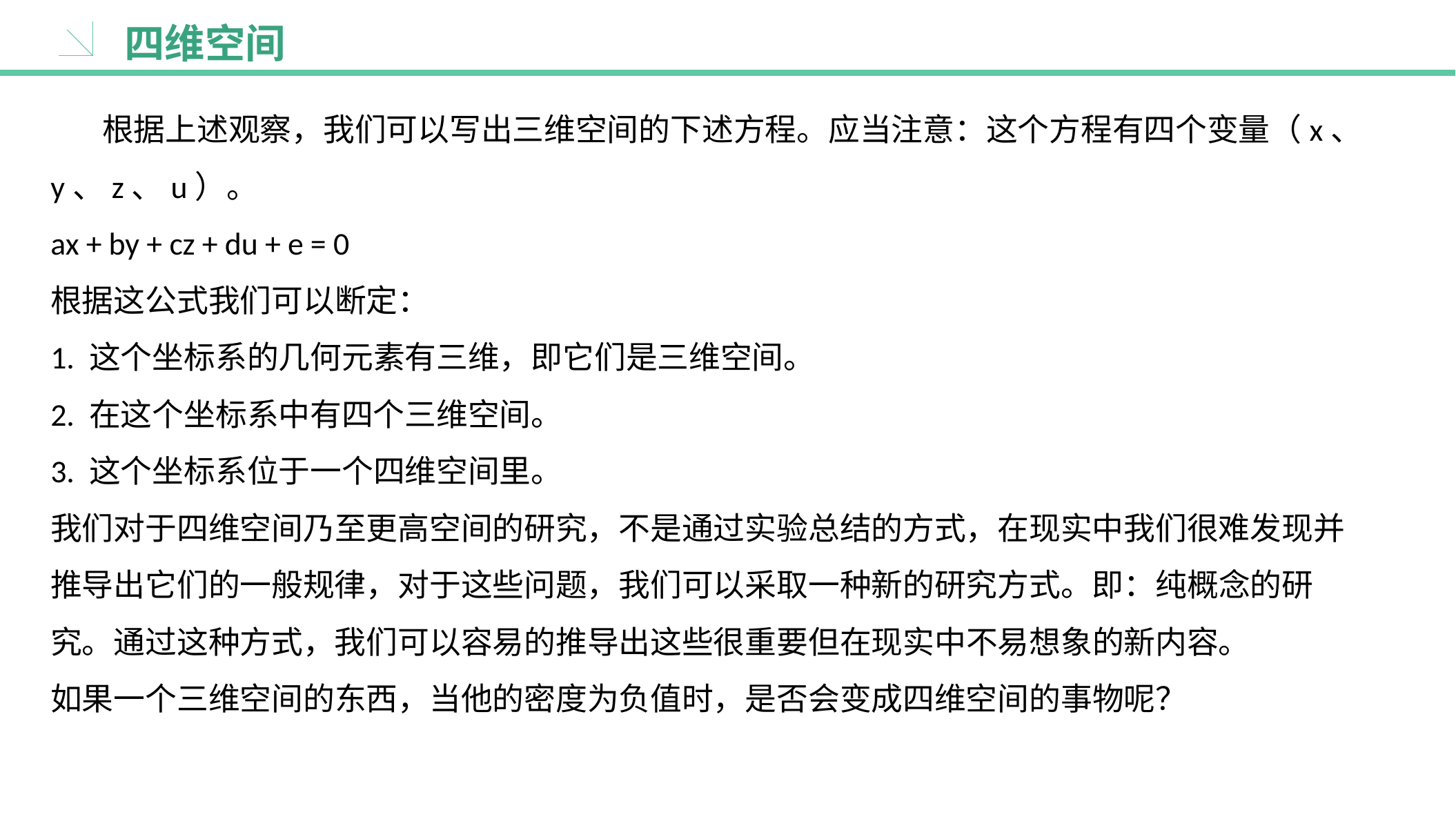

四维空间

       根据上述观察，我们可以写出三维空间的下述方程。应当注意：这个方程有四个变量（x、y、z、u）。
ax + by + cz + du + e = 0
根据这公式我们可以断定：
1. 这个坐标系的几何元素有三维，即它们是三维空间。
2. 在这个坐标系中有四个三维空间。
3. 这个坐标系位于一个四维空间里。
我们对于四维空间乃至更高空间的研究，不是通过实验总结的方式，在现实中我们很难发现并推导出它们的一般规律，对于这些问题，我们可以采取一种新的研究方式。即：纯概念的研究。通过这种方式，我们可以容易的推导出这些很重要但在现实中不易想象的新内容。
如果一个三维空间的东西，当他的密度为负值时，是否会变成四维空间的事物呢？